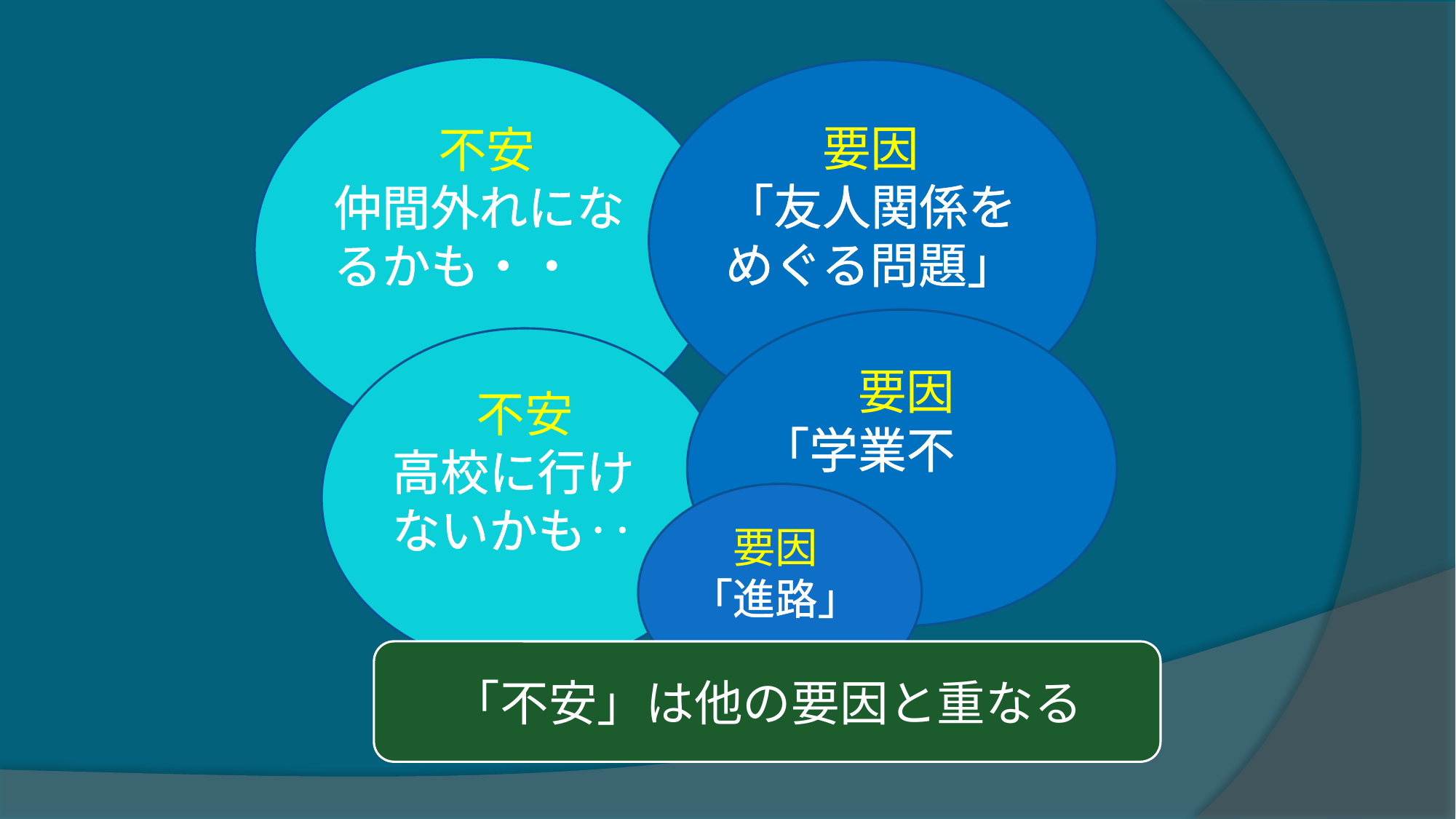

不安
仲間外れになるかも・・
　　要因
「友人関係をめぐる問題」
不安について
　　要因
「学業不振」

不安
高校に行けないかも‥
　要因
「進路」
「不安」は他の要因と重なる